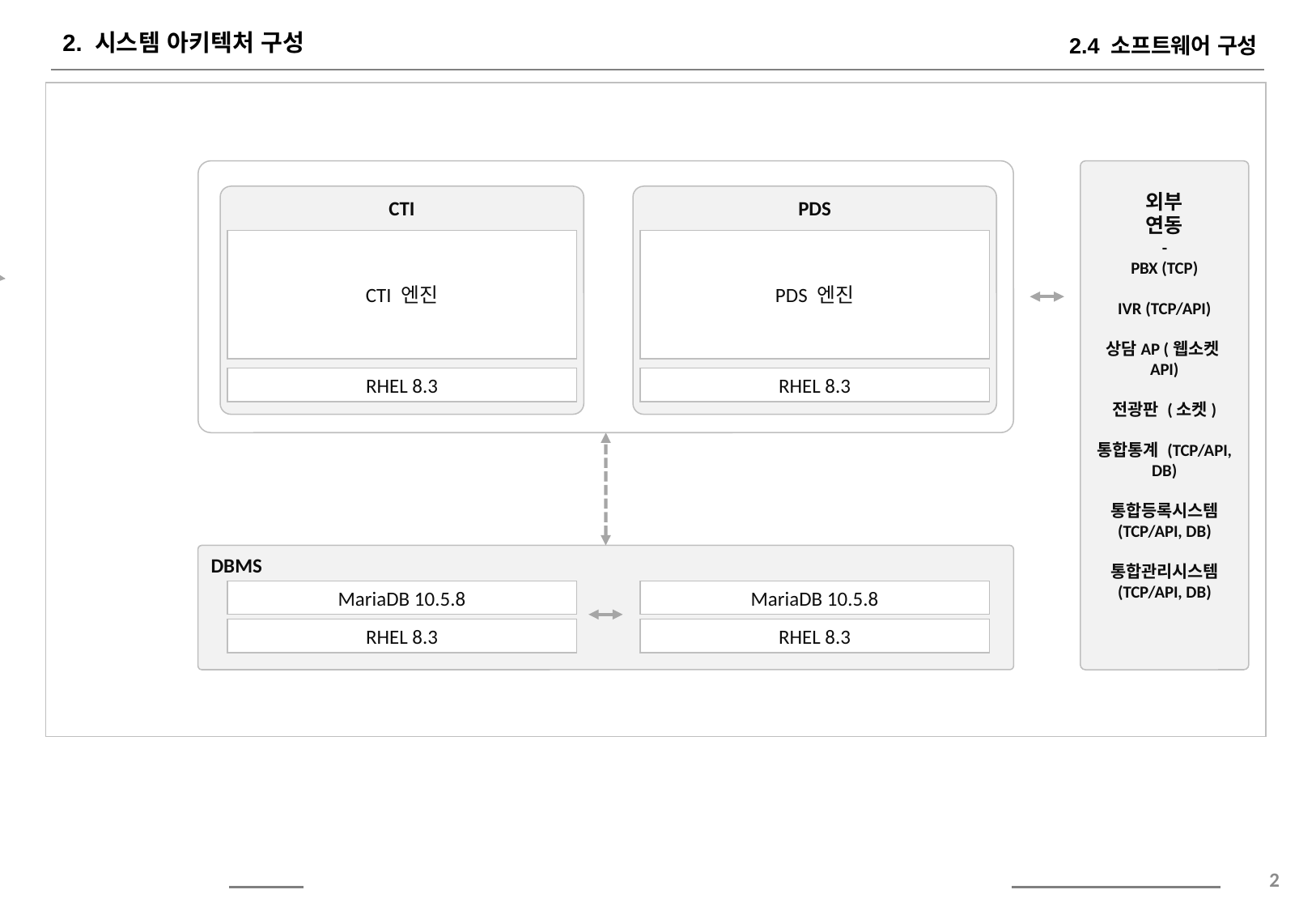

2. 시스템 아키텍처 구성
2.4 소프트웨어 구성

외부
연동
-
PBX (TCP)
IVR (TCP/API)

상담AP (웹소켓API)

전광판 (소켓)

통합통계 (TCP/API, DB)

통합등록시스템 (TCP/API, DB)

통합관리시스템
(TCP/API, DB)

CTI
PDS
CTI 엔진
PDS 엔진

User
RHEL 8.3
RHEL 8.3
DBMS
MariaDB 10.5.8
MariaDB 10.5.8
RHEL 8.3
RHEL 8.3
2